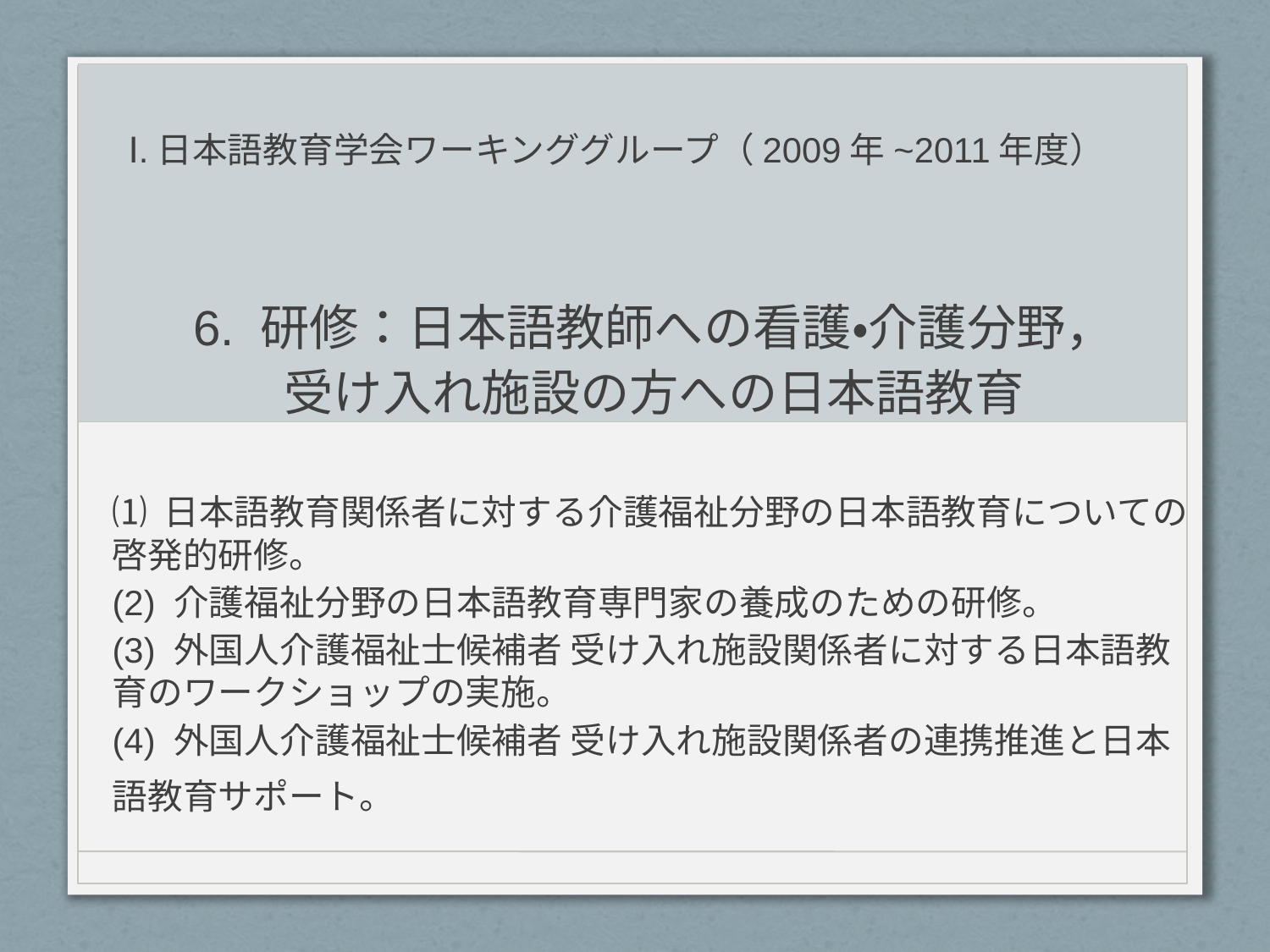

# Ⅰ.日本語教育学会ワーキンググループ（2009年~2011年度）
6. 研修：日本語教師への看護・介護分野，
受け入れ施設の方への日本語教育

⑴ 日本語教育関係者に対する介護福祉分野の日本語教育についての啓発的研修。
(2) 介護福祉分野の日本語教育専門家の養成のための研修。
(3) 外国人介護福祉士候補者 受け入れ施設関係者に対する日本語教育のワークショップの実施。
(4) 外国人介護福祉士候補者 受け入れ施設関係者の連携推進と日本語教育サポート。